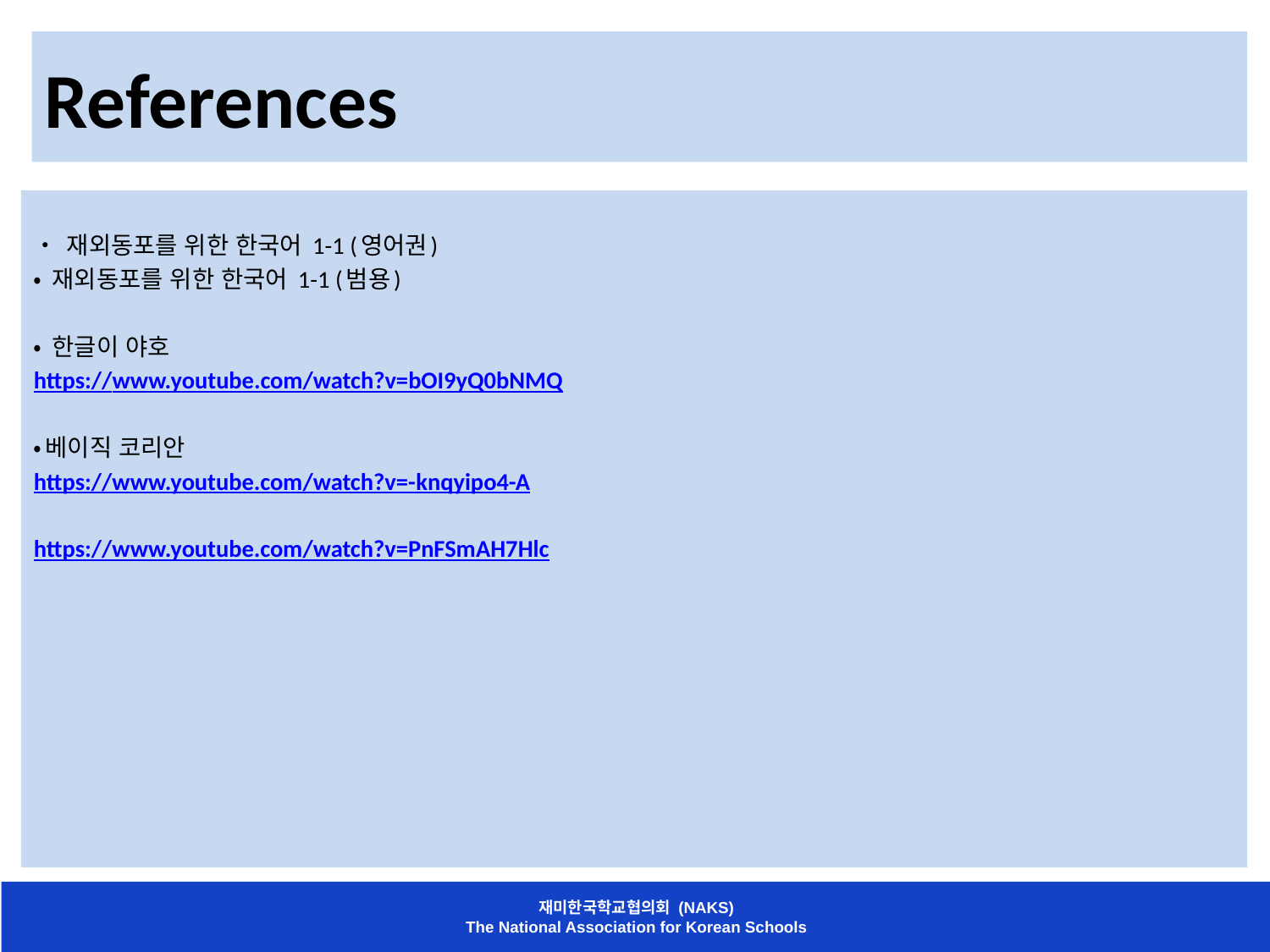

# References

• 재외동포를 위한 한국어 1-1 (영어권)
• 재외동포를 위한 한국어 1-1 (범용)

• 한글이 야호
https://www.youtube.com/watch?v=bOI9yQ0bNMQ

•베이직 코리안
https://www.youtube.com/watch?v=-knqyipo4-A

https://www.youtube.com/watch?v=PnFSmAH7Hlc

재미한국학교협의회 (NAKS)
The National Association for Korean Schools